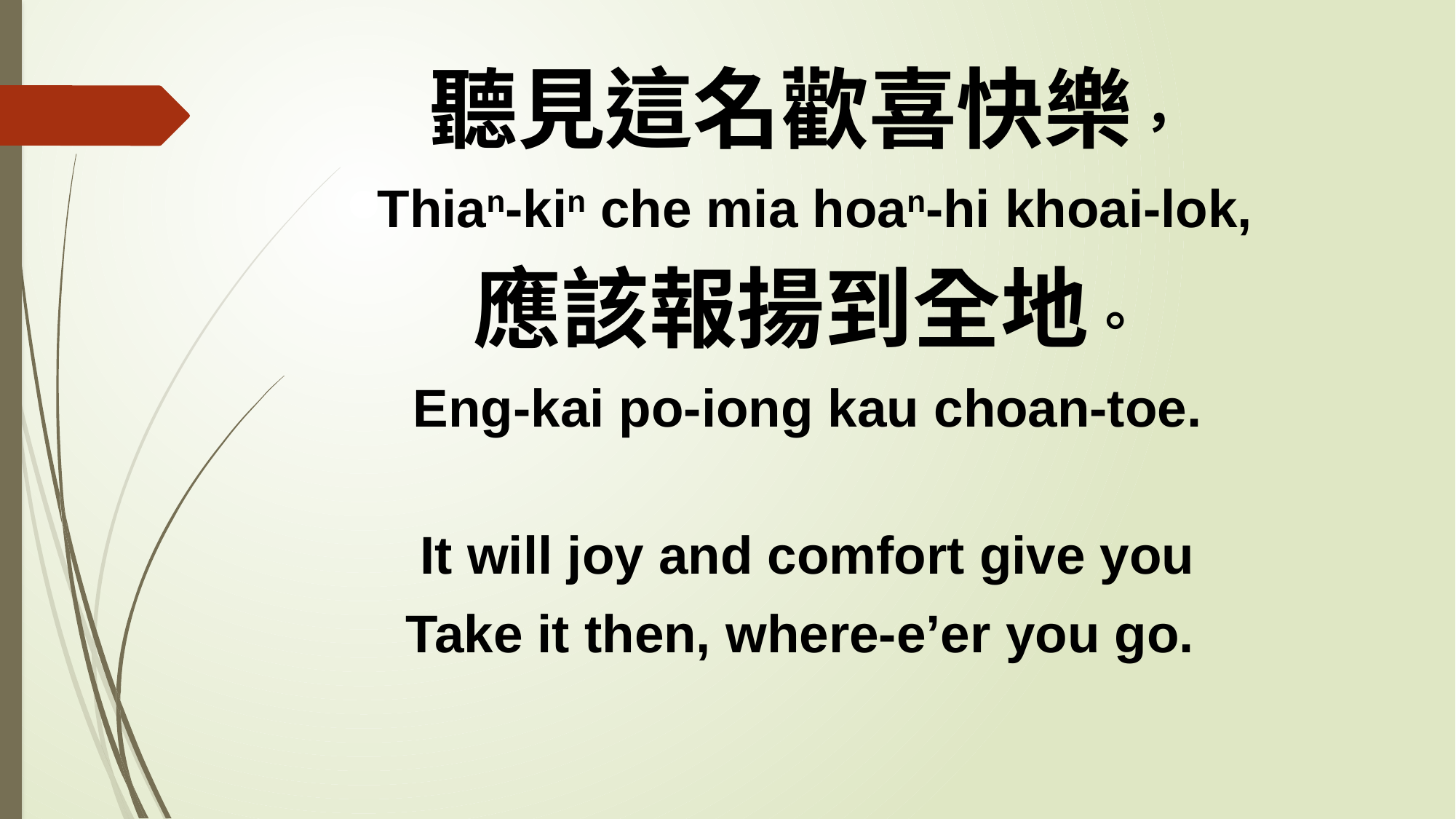

聽見這名歡喜快樂，
 Thian-kin che mia hoan-hi khoai-lok,
應該報揚到全地。
Eng-kai po-iong kau choan-toe.

It will joy and comfort give you
Take it then, where-e’er you go.